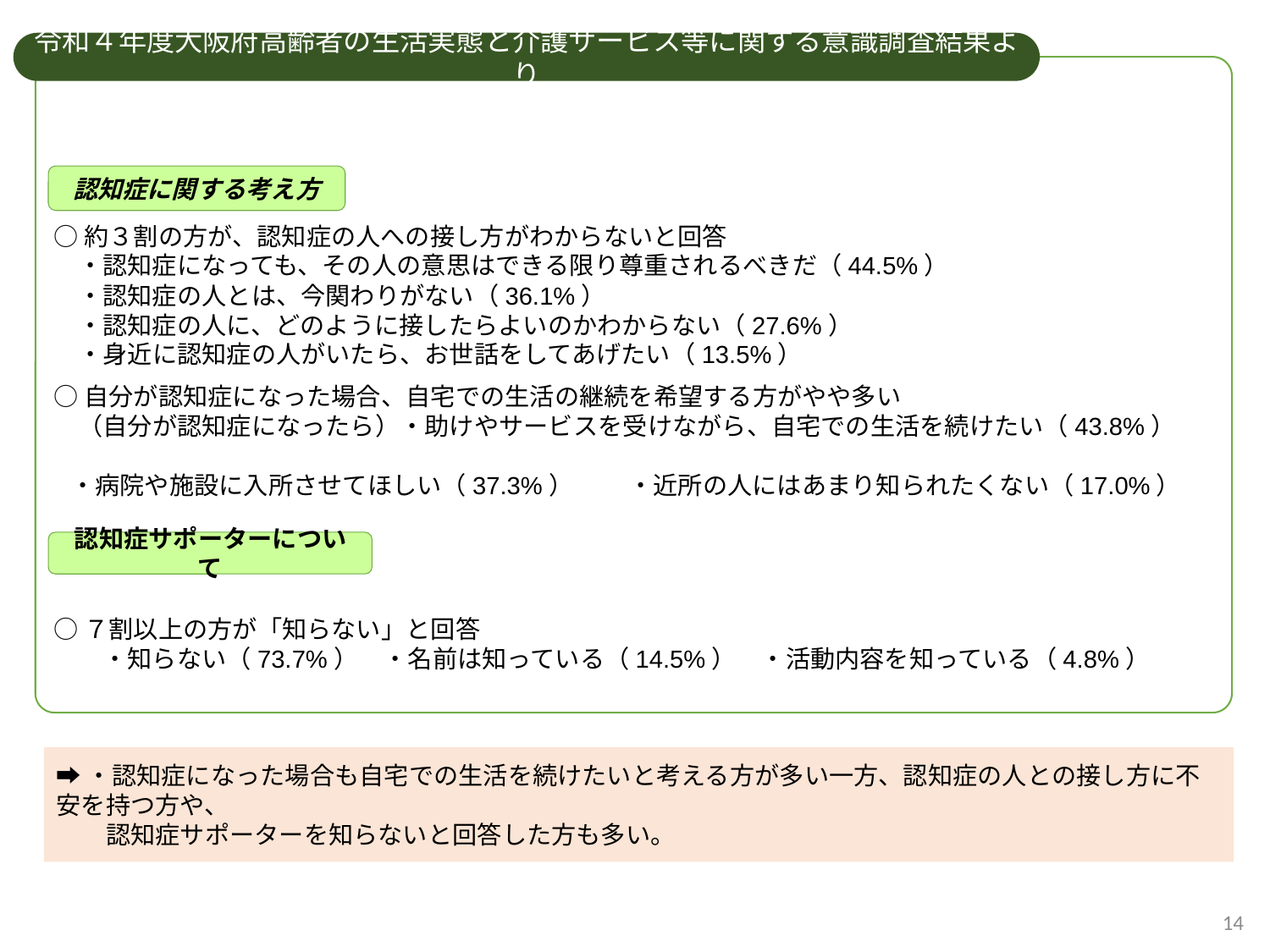

令和４年度大阪府高齢者の生活実態と介護サービス等に関する意識調査結果より

○約３割の方が、認知症の人への接し方がわからないと回答
　・認知症になっても、その人の意思はできる限り尊重されるべきだ（44.5%）
　・認知症の人とは、今関わりがない（36.1%）
　・認知症の人に、どのように接したらよいのかわからない（27.6%）
　・身近に認知症の人がいたら、お世話をしてあげたい（13.5%）

○自分が認知症になった場合、自宅での生活の継続を希望する方がやや多い
　（自分が認知症になったら）・助けやサービスを受けながら、自宅での生活を続けたい（43.8%）
  ・病院や施設に入所させてほしい（37.3%） 　　・近所の人にはあまり知られたくない（17.0%）

○７割以上の方が「知らない」と回答
　　・知らない（73.7%）　・名前は知っている（14.5%）　・活動内容を知っている（4.8%）
認知症に関する考え方
認知症サポーターについて
➡・認知症になった場合も自宅での生活を続けたいと考える方が多い一方、認知症の人との接し方に不安を持つ方や、
　　認知症サポーターを知らないと回答した方も多い。
14